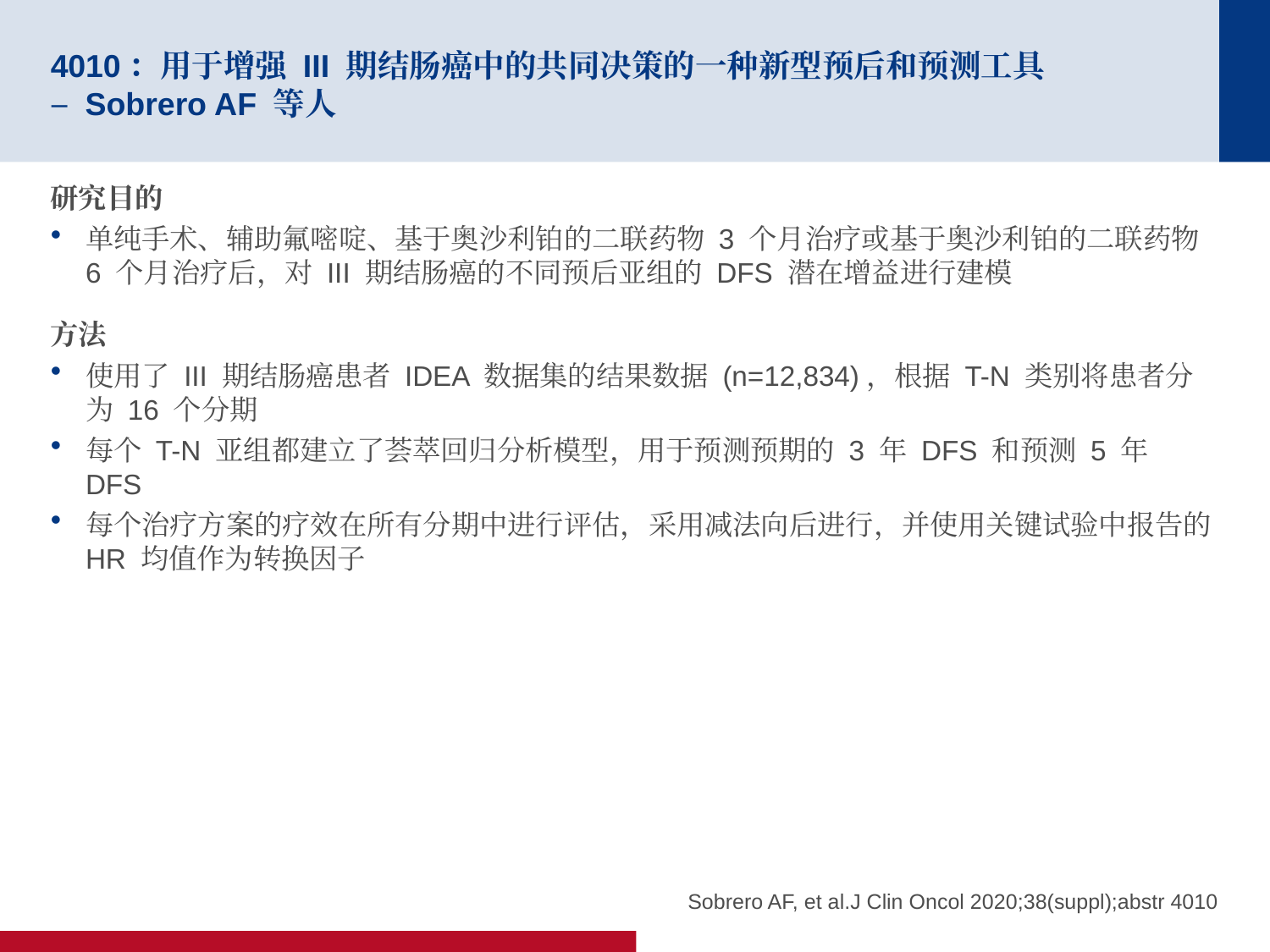

# 4010：用于增强 III 期结肠癌中的共同决策的一种新型预后和预测工具 – Sobrero AF 等人
研究目的
单纯手术、辅助氟嘧啶、基于奥沙利铂的二联药物 3 个月治疗或基于奥沙利铂的二联药物 6 个月治疗后，对 III 期结肠癌的不同预后亚组的 DFS 潜在增益进行建模
方法
使用了 III 期结肠癌患者 IDEA 数据集的结果数据 (n=12,834)，根据 T-N 类别将患者分为 16 个分期
每个 T-N 亚组都建立了荟萃回归分析模型，用于预测预期的 3 年 DFS 和预测 5 年 DFS
每个治疗方案的疗效在所有分期中进行评估，采用减法向后进行，并使用关键试验中报告的 HR 均值作为转换因子
Sobrero AF, et al.J Clin Oncol 2020;38(suppl);abstr 4010